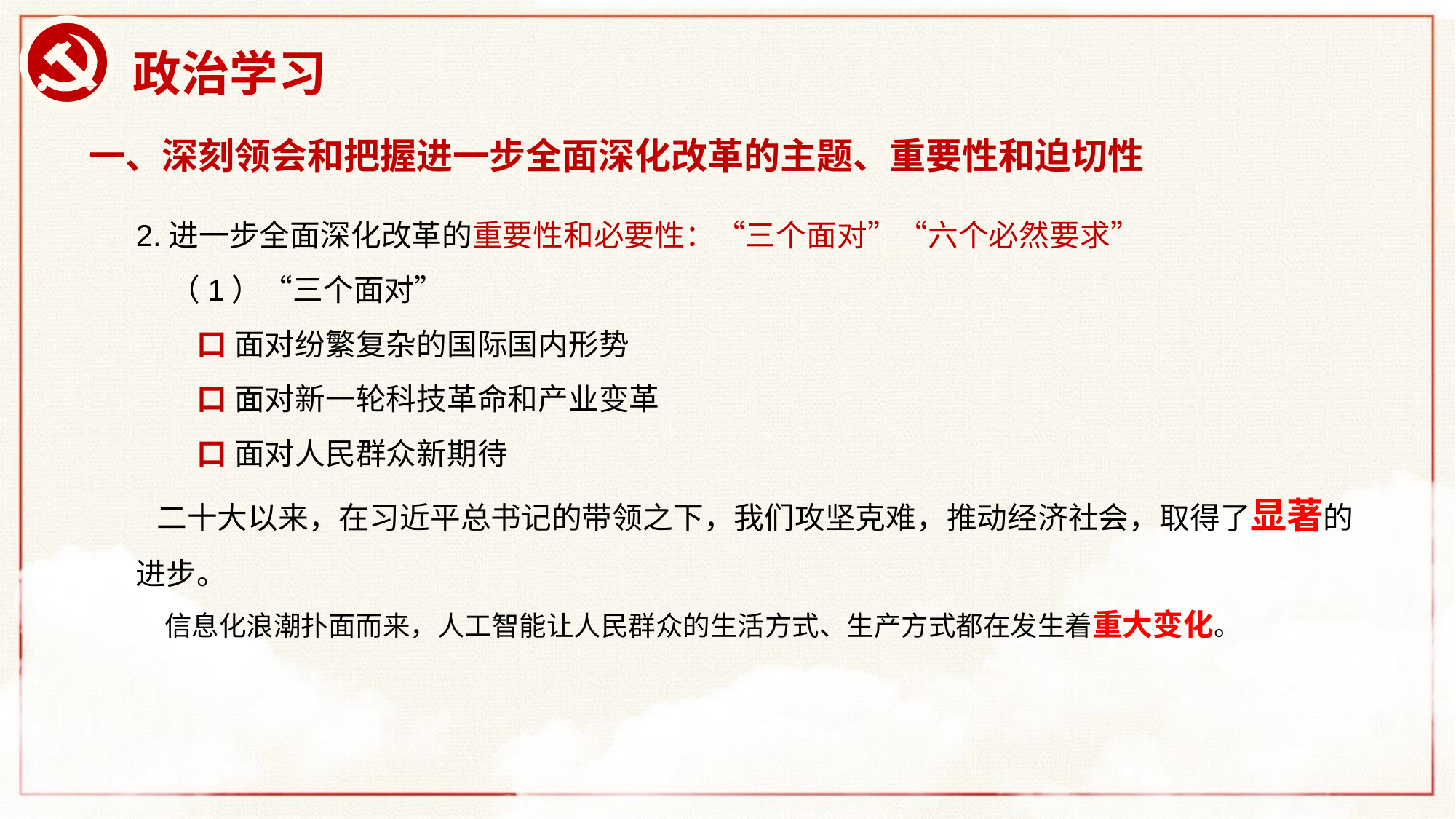

# 政治学习
一、深刻领会和把握进一步全面深化改革的主题、重要性和迫切性

2.进一步全面深化改革的重要性和必要性：“三个面对”“六个必然要求”
    （1）“三个面对”
        口 面对纷繁复杂的国际国内形势
        口 面对新一轮科技革命和产业变革
        口 面对人民群众新期待
  二十大以来，在习近平总书记的带领之下，我们攻坚克难，推动经济社会，取得了显著的进步。
信息化浪潮扑面而来，人工智能让人民群众的生活方式、生产方式都在发生着重大变化。